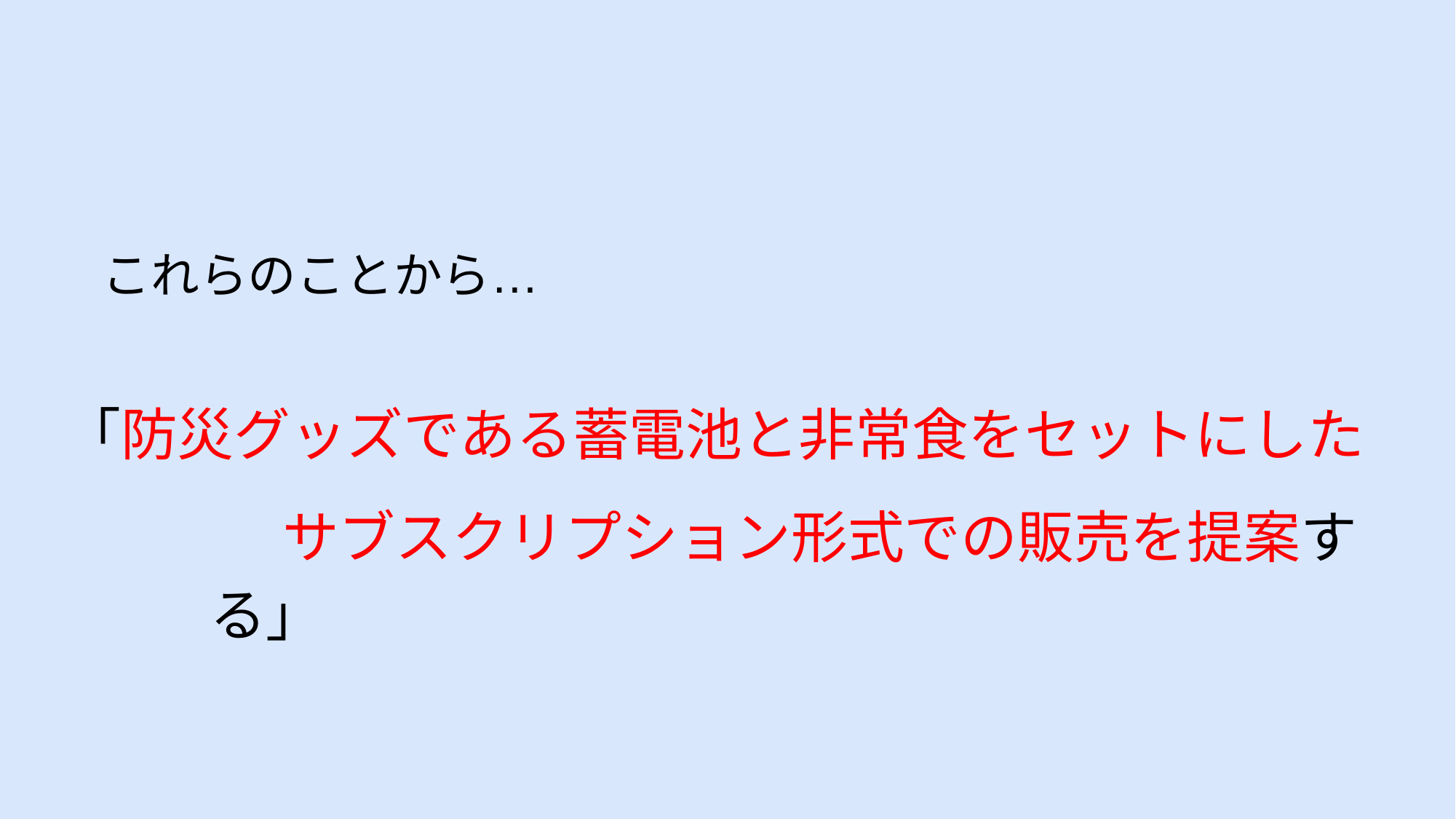

#
これらのことから…
「防災グッズである蓄電池と非常食をセットにした
サブスクリプション形式での販売を提案する」